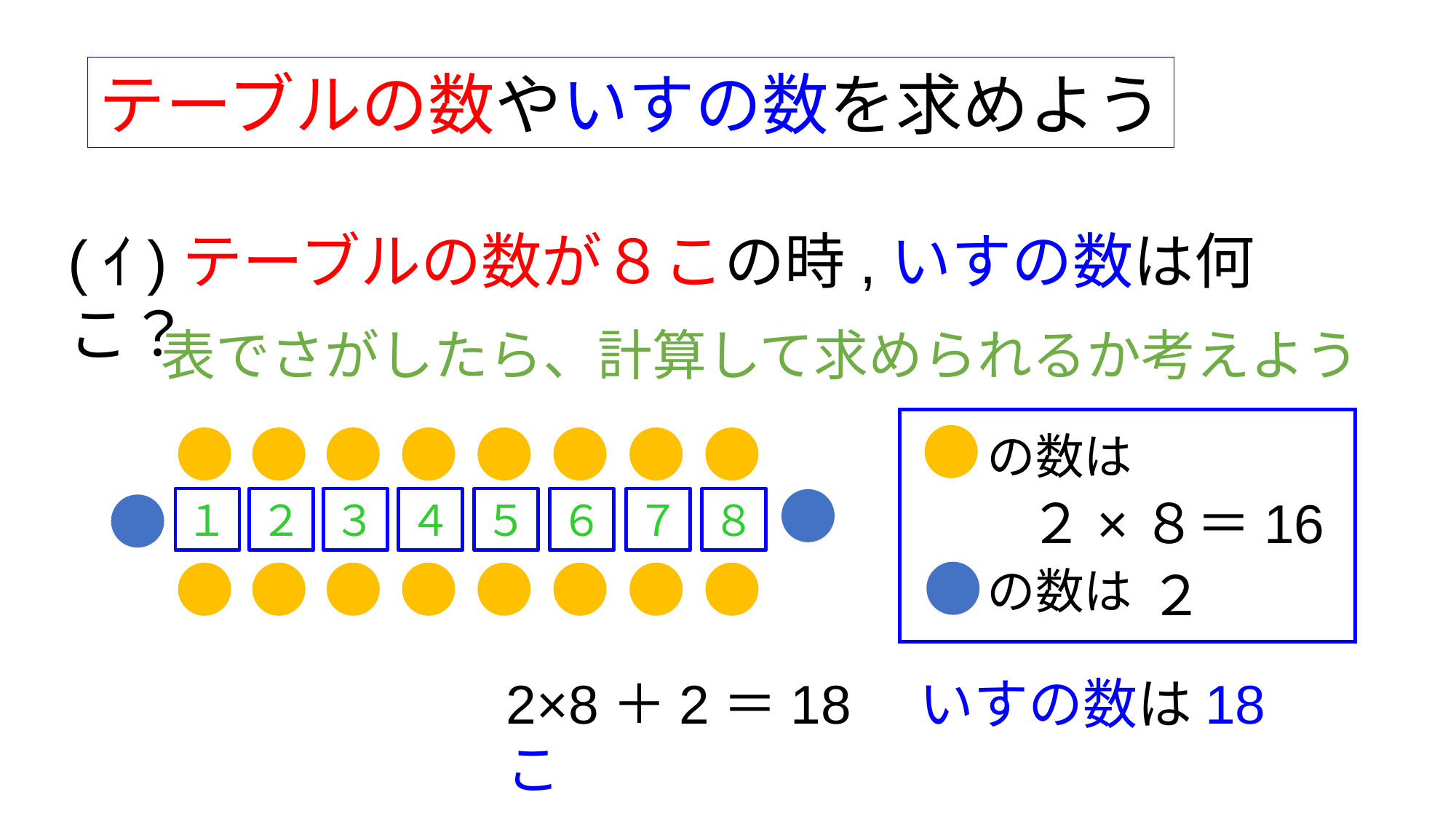

テーブルの数やいすの数を求めよう
(ｲ)テーブルの数が８この時,いすの数は何こ？
表でさがしたら、計算して求められるか考えよう

の数は

２×８＝16
１
２
３
４
５
６
７
８

の数は
２

2×8＋2＝18　いすの数は18こ